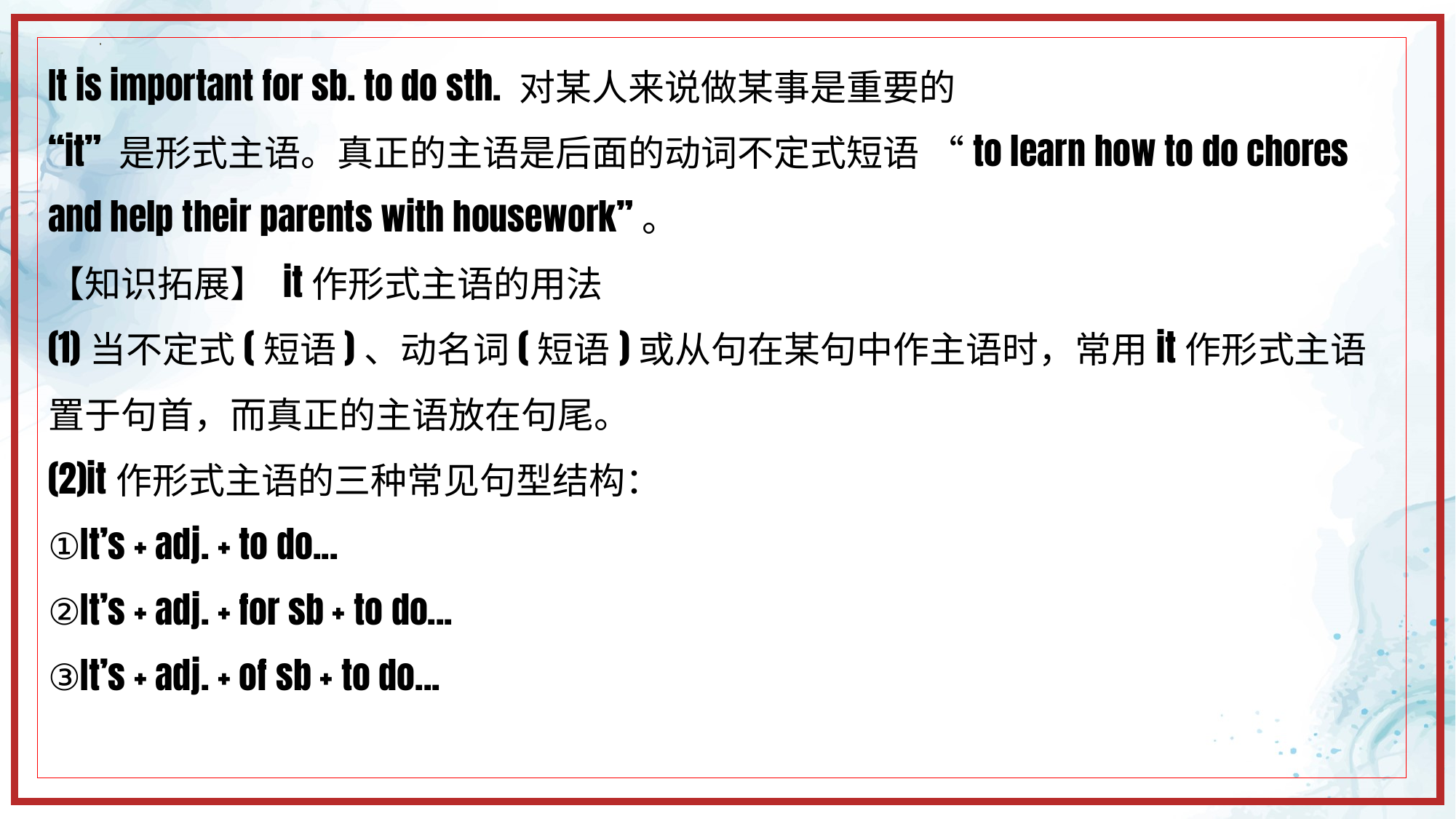

It is important for sb. to do sth. 对某人来说做某事是重要的
“it” 是形式主语。真正的主语是后面的动词不定式短语 “to learn how to do chores and help their parents with housework”。
【知识拓展】 it作形式主语的用法
(1)当不定式(短语)、动名词(短语)或从句在某句中作主语时，常用it作形式主语置于句首，而真正的主语放在句尾。
(2)it作形式主语的三种常见句型结构：
①It’s + adj. + to do...
②It’s + adj. + for sb + to do...
③It’s + adj. + of sb + to do...